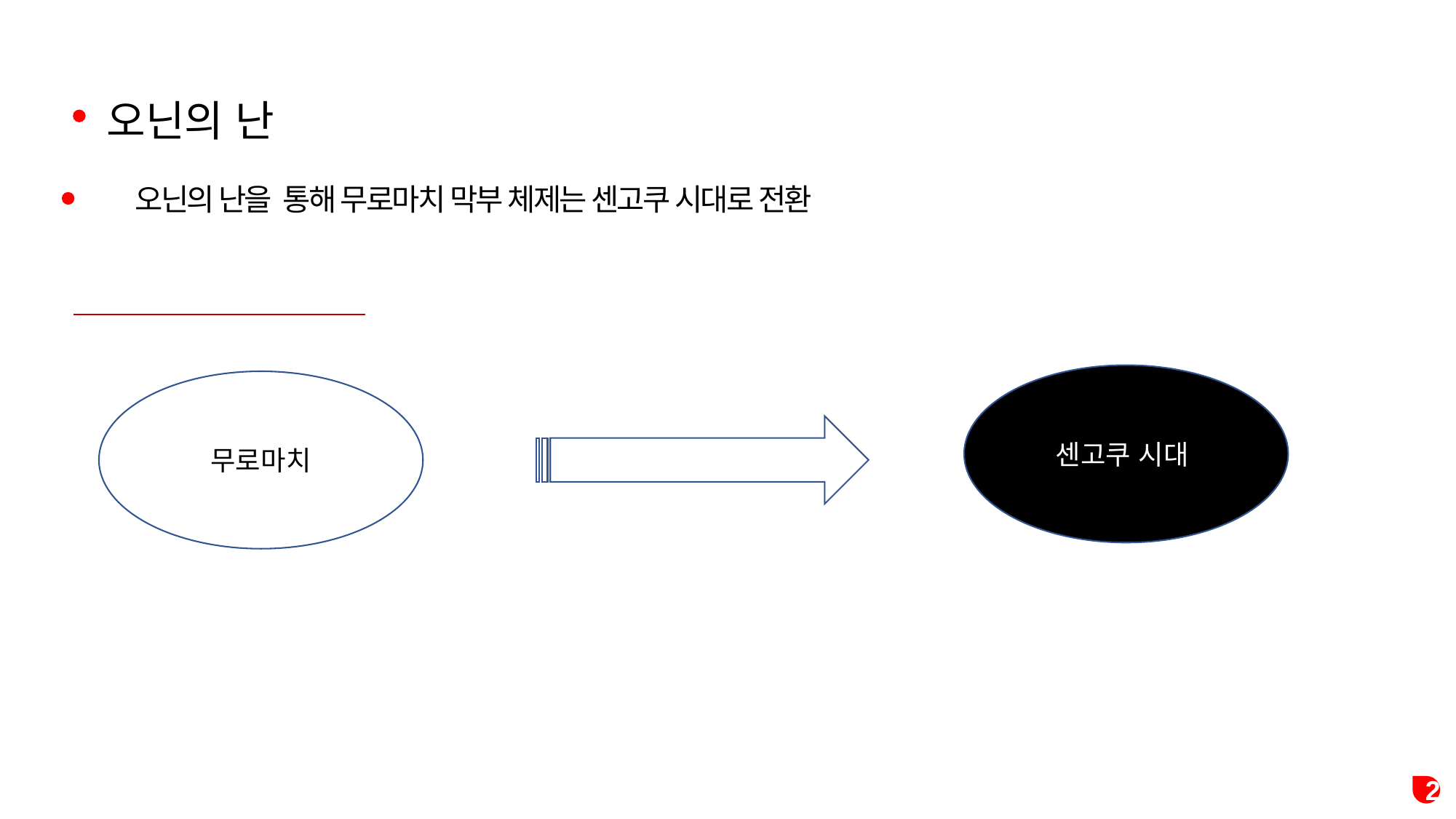

오닌의 난

오닌의 난을  통해 무로마치 막부 체제는 센고쿠 시대로 전환

센고쿠 시대
무로마치

2